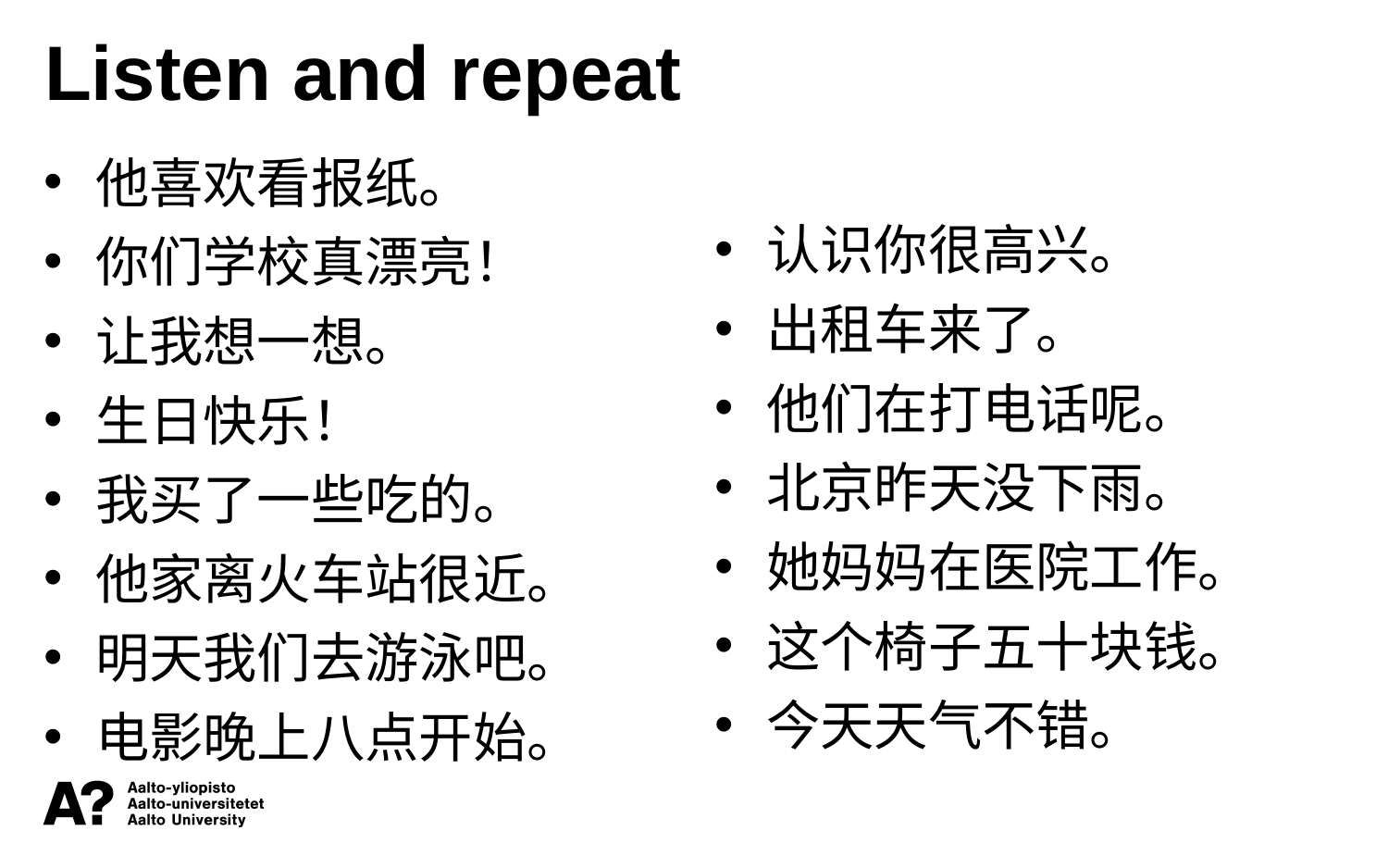

Listen and repeat
他喜欢看报纸。
你们学校真漂亮！
让我想一想。
生日快乐！
我买了一些吃的。
他家离火车站很近。
明天我们去游泳吧。
电影晚上八点开始。

认识你很高兴。
出租车来了。
他们在打电话呢。
北京昨天没下雨。
她妈妈在医院工作。
这个椅子五十块钱。
今天天气不错。